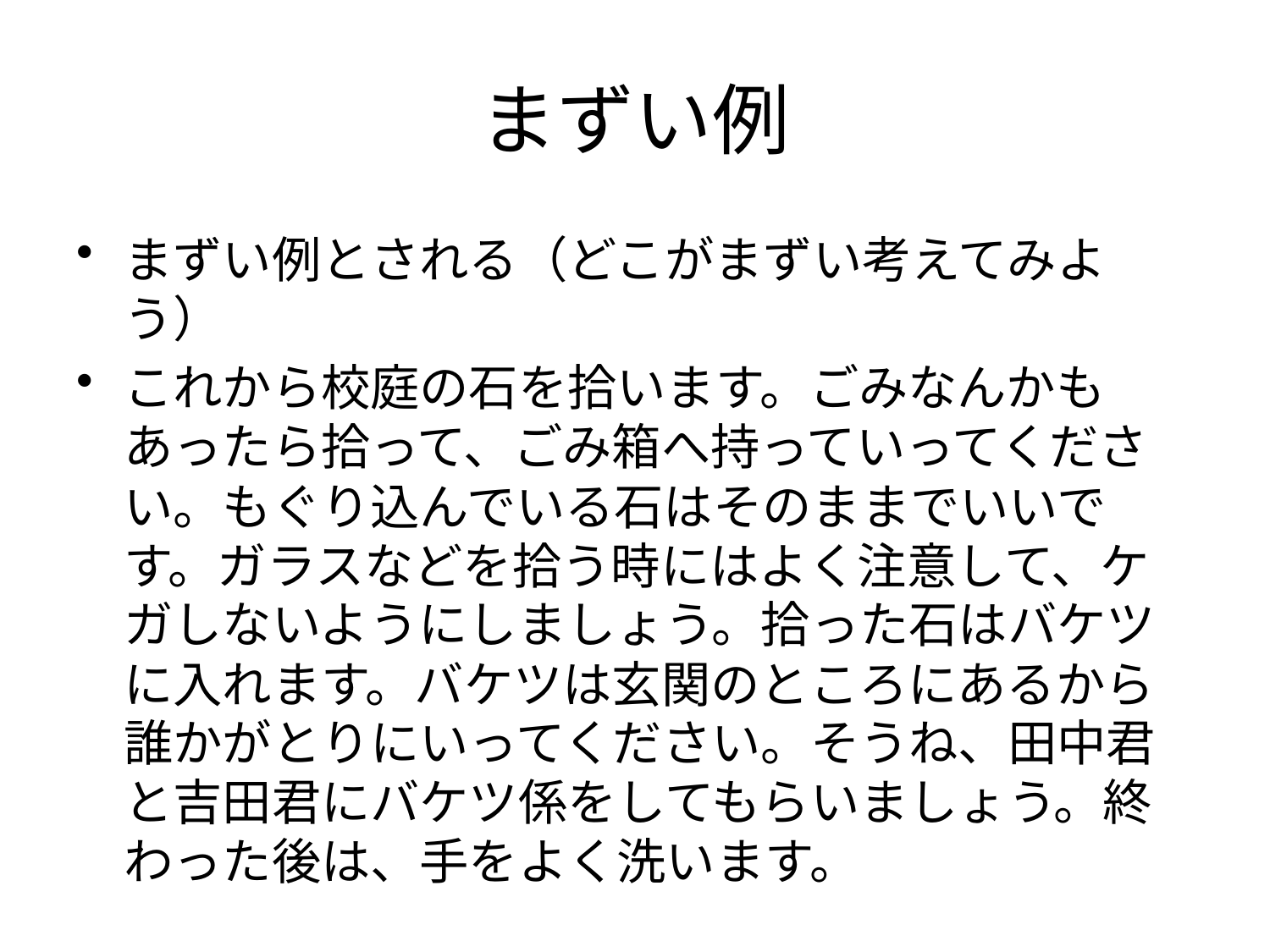

# まずい例
まずい例とされる（どこがまずい考えてみよう）
これから校庭の石を拾います。ごみなんかもあったら拾って、ごみ箱へ持っていってください。もぐり込んでいる石はそのままでいいです。ガラスなどを拾う時にはよく注意して、ケガしないようにしましょう。拾った石はバケツに入れます。バケツは玄関のところにあるから誰かがとりにいってください。そうね、田中君と吉田君にバケツ係をしてもらいましょう。終わった後は、手をよく洗います。